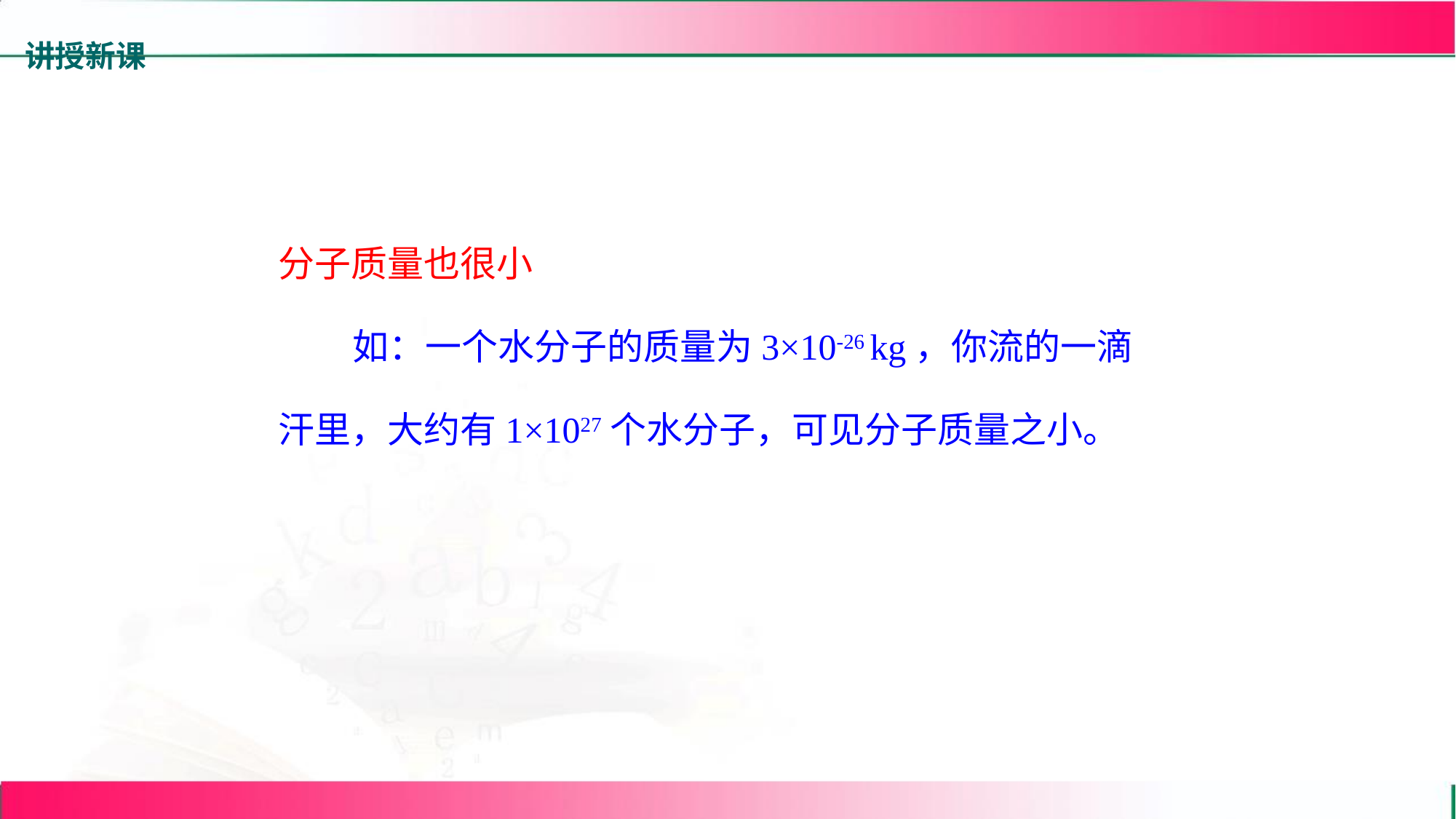

讲授新课
分子质量也很小
        如：一个水分子的质量为3×10-26 kg，你流的一滴汗里，大约有1×1027个水分子，可见分子质量之小。